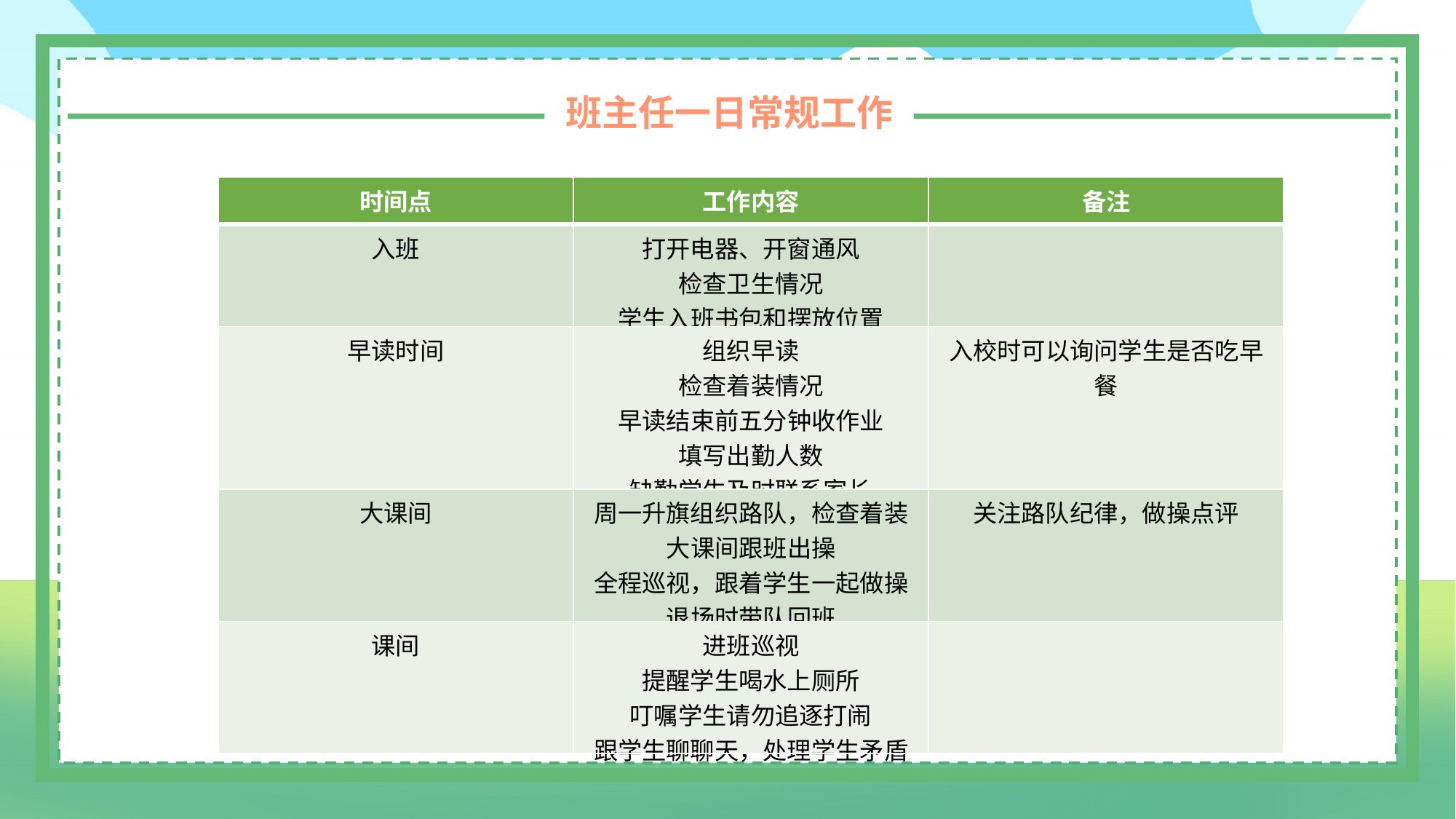

班主任一日常规工作

| 时间点 | 工作内容 | 备注 |
| --- | --- | --- |
| 入班 | 打开电器、开窗通风 检查卫生情况 学生入班书包和摆放位置 |  |
| 早读时间 | 组织早读 检查着装情况 早读结束前五分钟收作业 填写出勤人数 缺勤学生及时联系家长 | 入校时可以询问学生是否吃早餐 |
| 大课间 | 周一升旗组织路队，检查着装 大课间跟班出操 全程巡视，跟着学生一起做操 退场时带队回班 | 关注路队纪律，做操点评 |
| 课间 | 进班巡视 提醒学生喝水上厕所 叮嘱学生请勿追逐打闹 跟学生聊聊天，处理学生矛盾 |  |